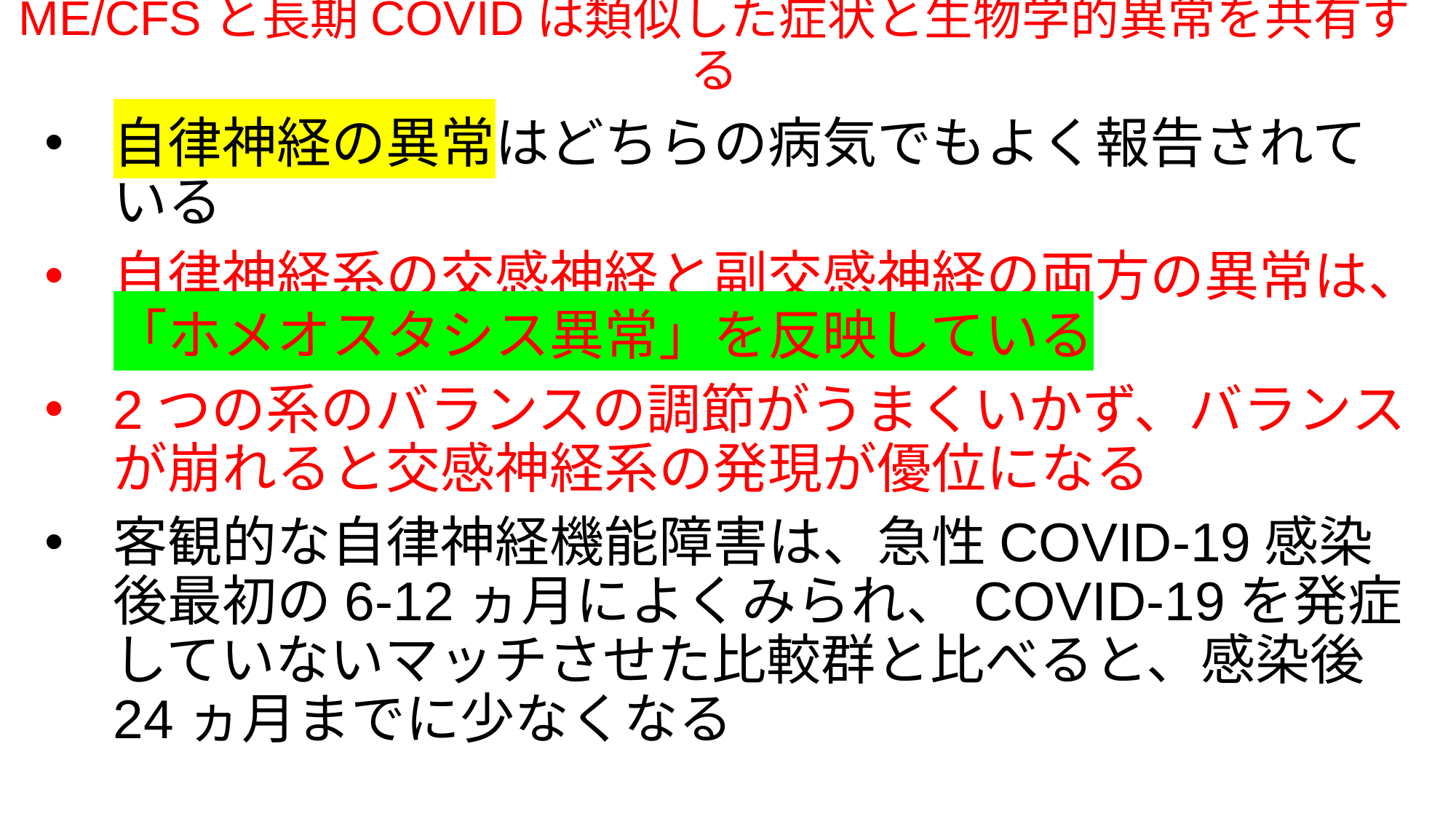

# ME/CFSと長期COVIDは類似した症状と生物学的異常を共有する
自律神経の異常はどちらの病気でもよく報告されている
自律神経系の交感神経と副交感神経の両方の異常は、「ホメオスタシス異常」を反映している
2つの系のバランスの調節がうまくいかず、バランスが崩れると交感神経系の発現が優位になる
客観的な自律神経機能障害は、急性COVID-19感染後最初の6-12ヵ月によくみられ、COVID-19を発症していないマッチさせた比較群と比べると、感染後24ヵ月までに少なくなる